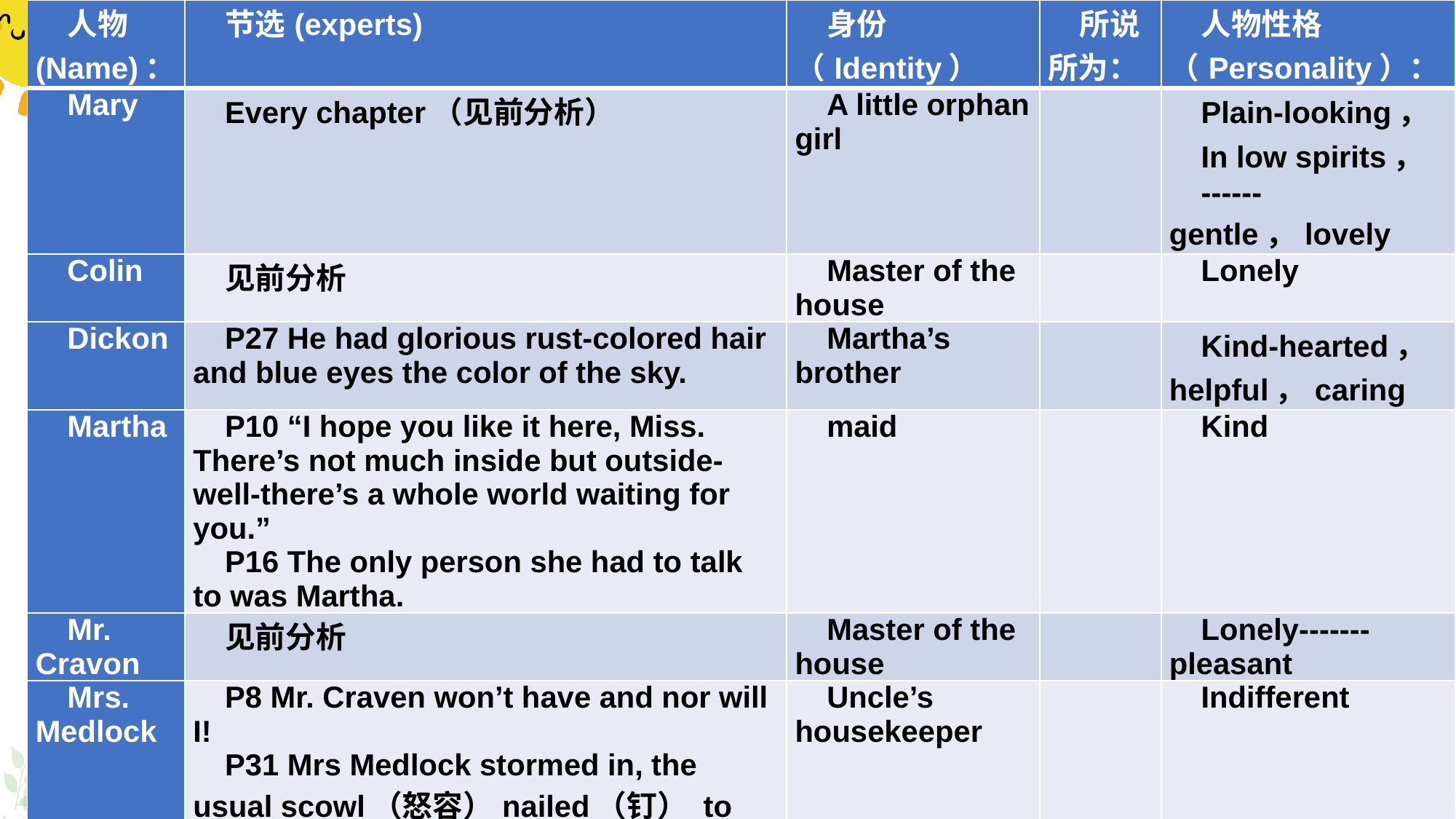

| 人物(Name)： | 节选(experts) | 身份（Identity） | 所说所为： | 人物性格（Personality）： |
| --- | --- | --- | --- | --- |
| Mary | Every chapter（见前分析） | A little orphan girl |  | Plain-looking， In low spirits， ------gentle，lovely |
| Colin | 见前分析 | Master of the house |  | Lonely |
| Dickon | P27 He had glorious rust-colored hair and blue eyes the color of the sky. | Martha’s brother |  | Kind-hearted， helpful，caring |
| Martha | P10 “I hope you like it here, Miss. There’s not much inside but outside-well-there’s a whole world waiting for you.” P16 The only person she had to talk to was Martha. | maid |  | Kind |
| Mr. Cravon | 见前分析 | Master of the house |  | Lonely-------pleasant |
| Mrs. Medlock | P8 Mr. Craven won’t have and nor will I! P31 Mrs Medlock stormed in, the usual scowl（怒容）nailed（钉） to her face. | Uncle’s housekeeper |  | Indifferent |